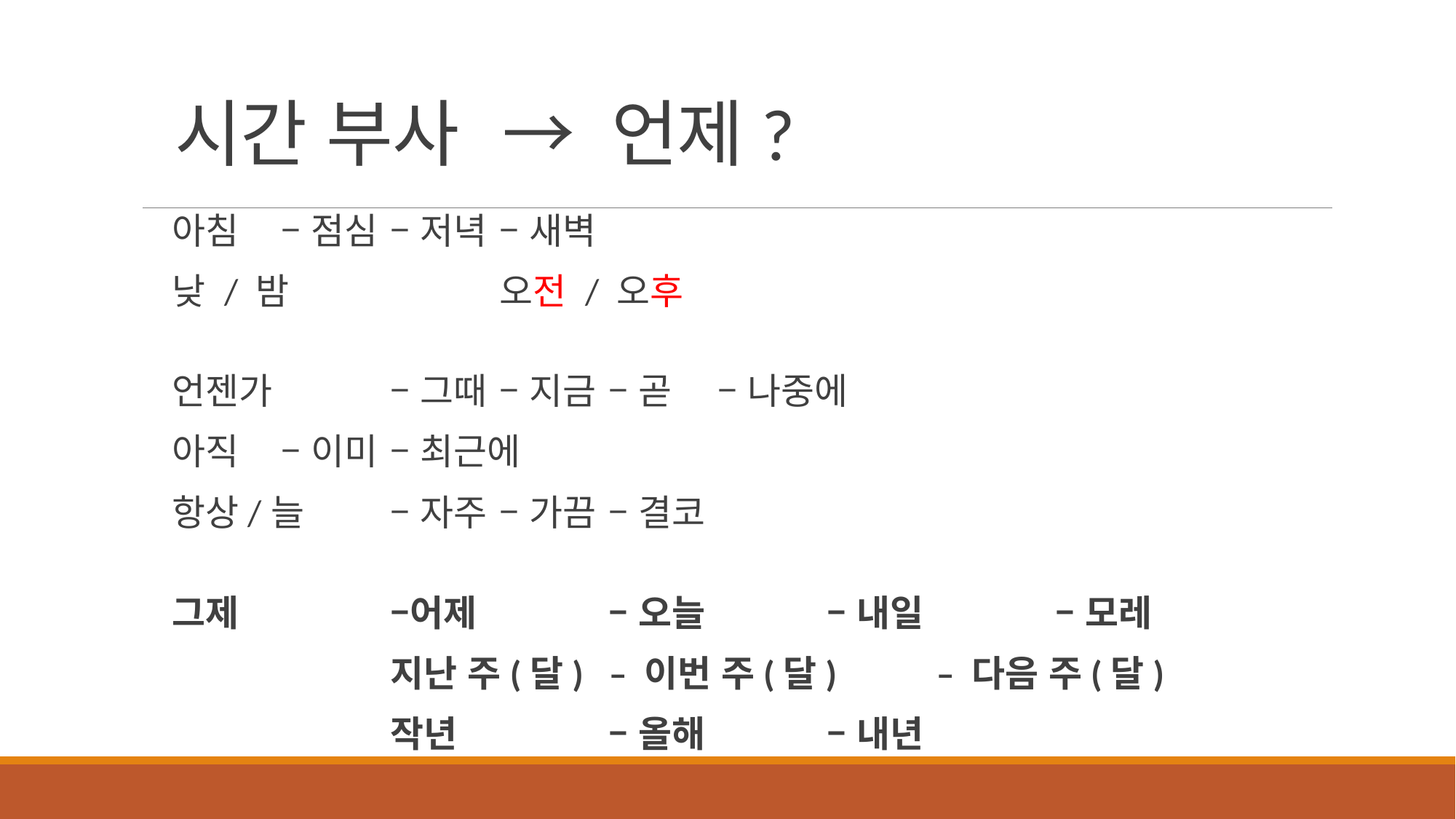

# 시간 부사 	→	언제?
아침 	– 점심 	– 저녁 	– 새벽
낮 / 밤		오전 / 오후

언젠가 	– 그때 	– 지금 	– 곧 	– 나중에
아직 	– 이미 	– 최근에
항상/늘 	– 자주 	– 가끔 	– 결코

그제		–어제 		– 오늘 		– 내일		 – 모레
		지난 주(달) 	– 이번 주(달) 	– 다음 주(달)
		작년 		– 올해 		– 내년